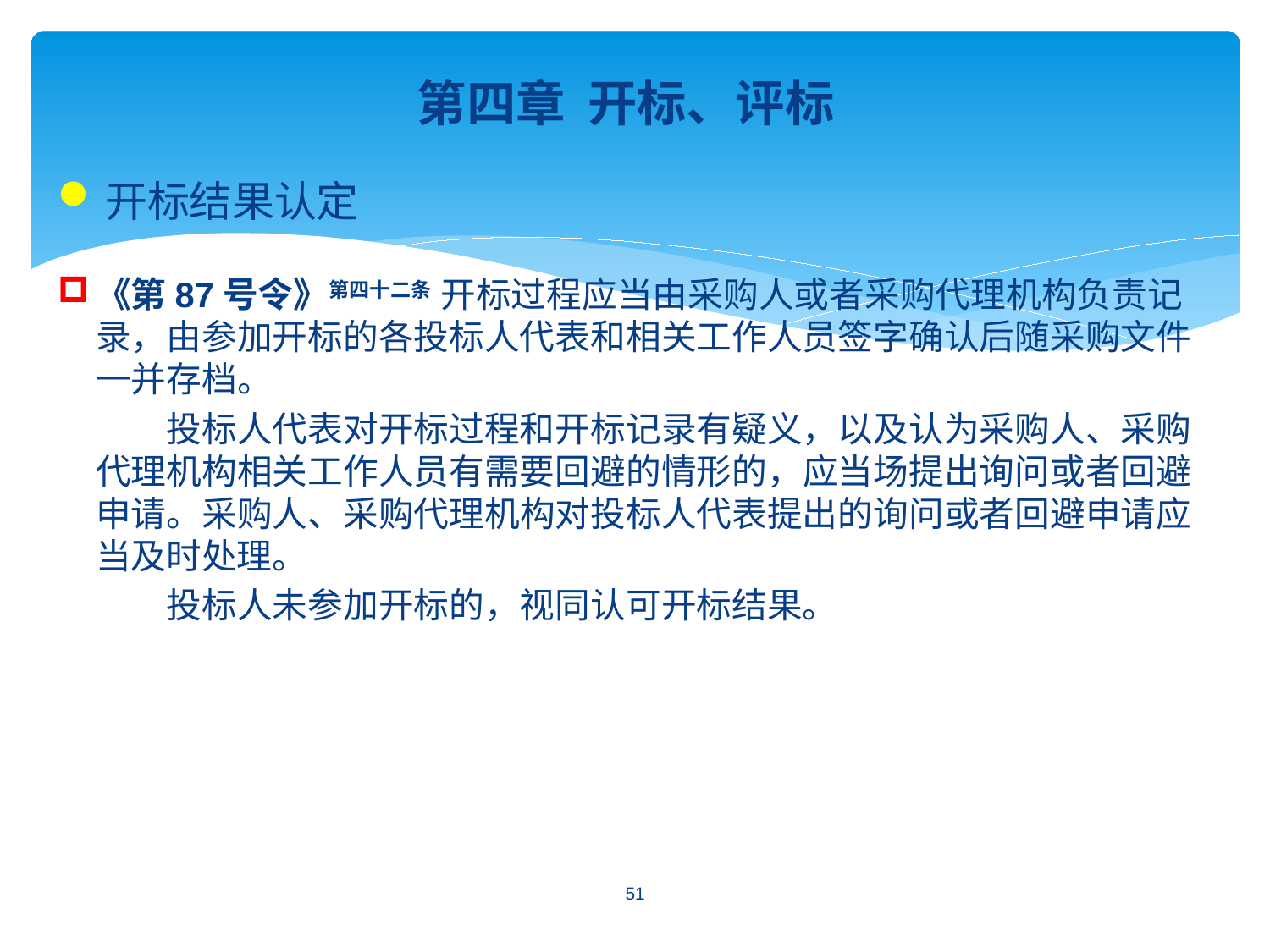

第四章  开标、评标
开标结果认定
《第87号令》第四十二条  开标过程应当由采购人或者采购代理机构负责记录，由参加开标的各投标人代表和相关工作人员签字确认后随采购文件一并存档。
　　投标人代表对开标过程和开标记录有疑义，以及认为采购人、采购代理机构相关工作人员有需要回避的情形的，应当场提出询问或者回避申请。采购人、采购代理机构对投标人代表提出的询问或者回避申请应当及时处理。
　　投标人未参加开标的，视同认可开标结果。
51